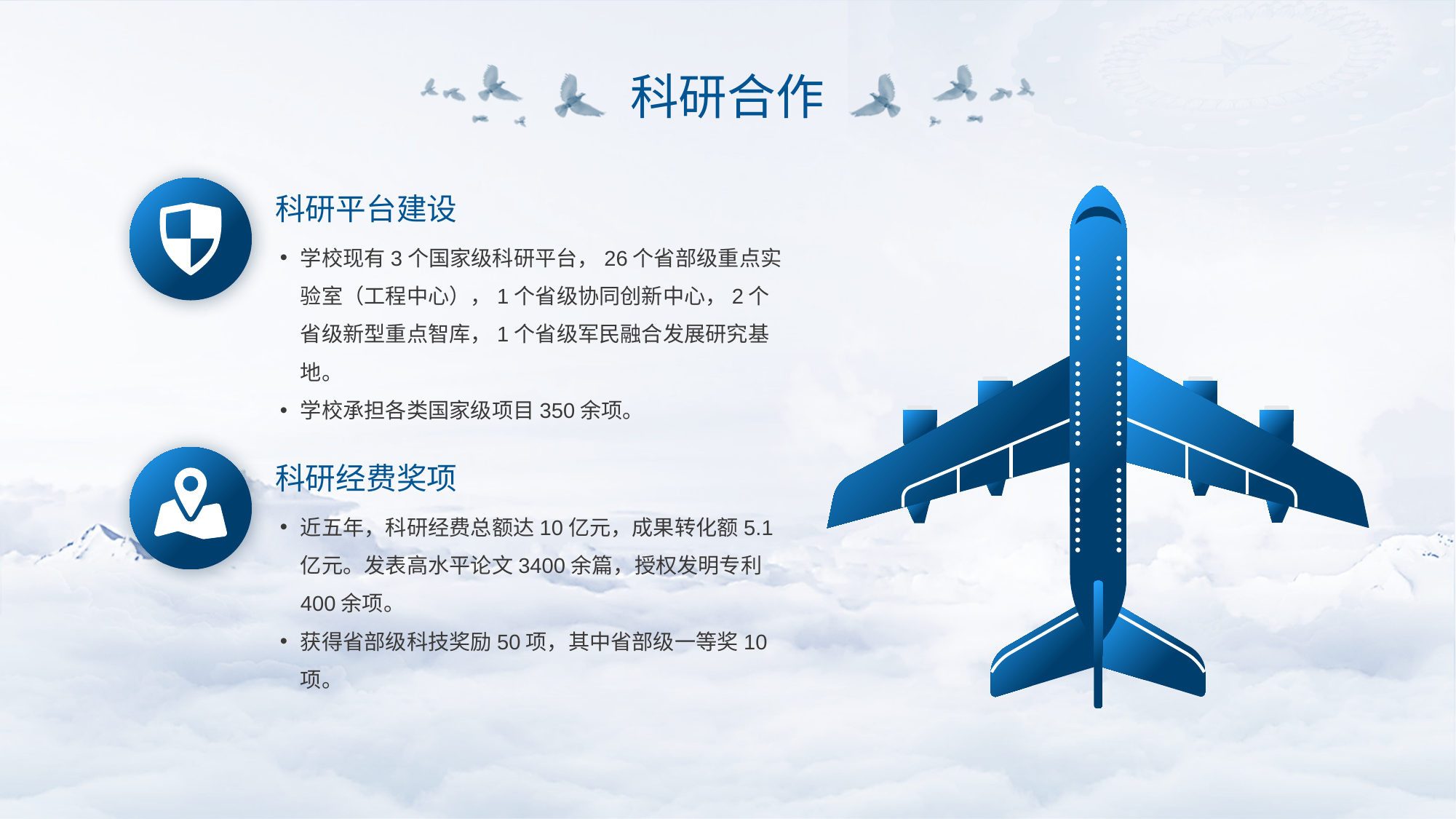

科研合作

科研平台建设

学校现有3个国家级科研平台，26个省部级重点实验室（工程中心），1个省级协同创新中心，2个省级新型重点智库，1个省级军民融合发展研究基地。
学校承担各类国家级项目350余项。

科研经费奖项

近五年，科研经费总额达10亿元，成果转化额5.1亿元。发表高水平论文3400余篇，授权发明专利400余项。
获得省部级科技奖励50项，其中省部级一等奖10项。